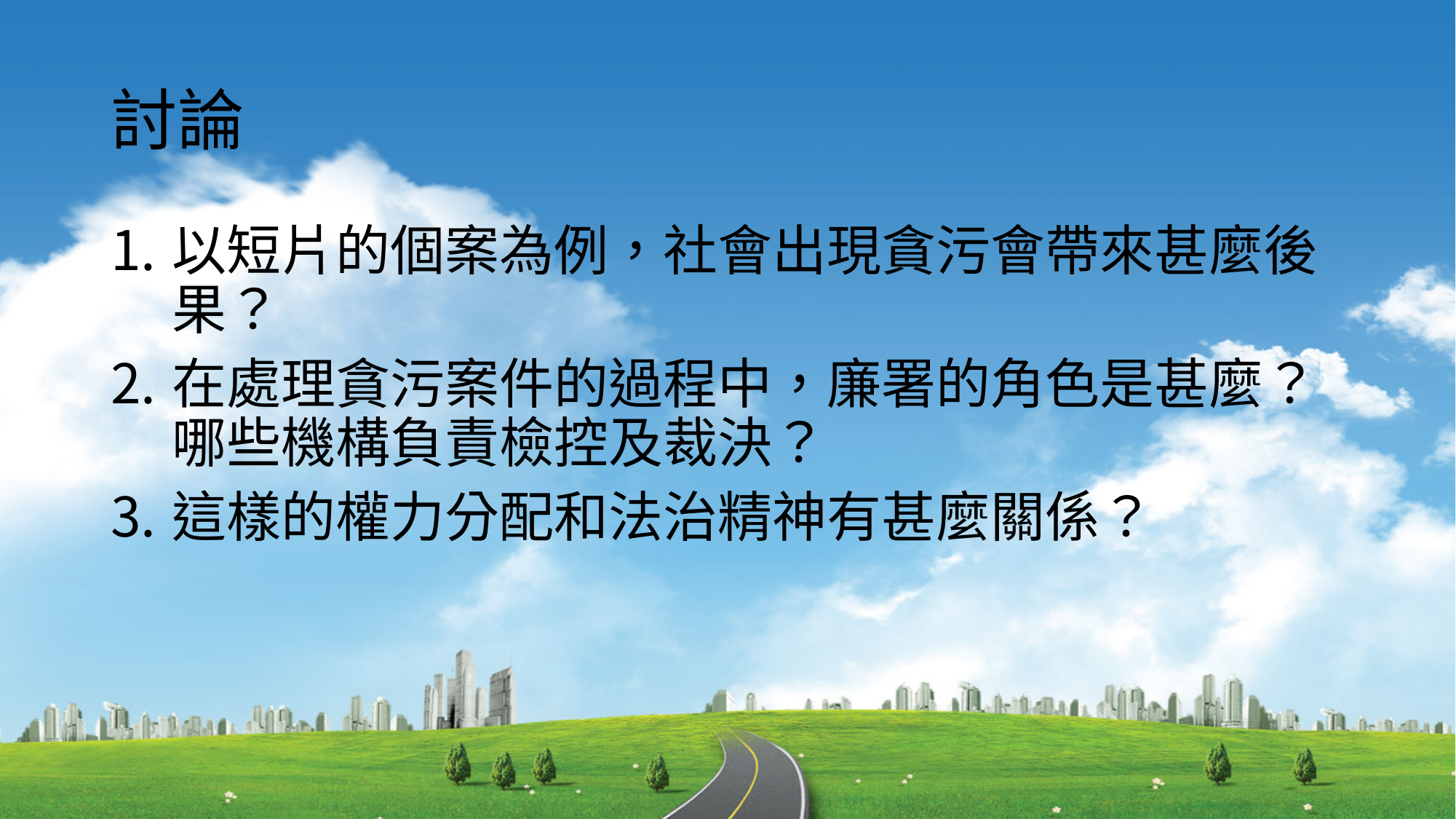

# 討論
以短片的個案為例，社會出現貪污會帶來甚麼後果？
在處理貪污案件的過程中，廉署的角色是甚麼？哪些機構負責檢控及裁決？
這樣的權力分配和法治精神有甚麼關係？